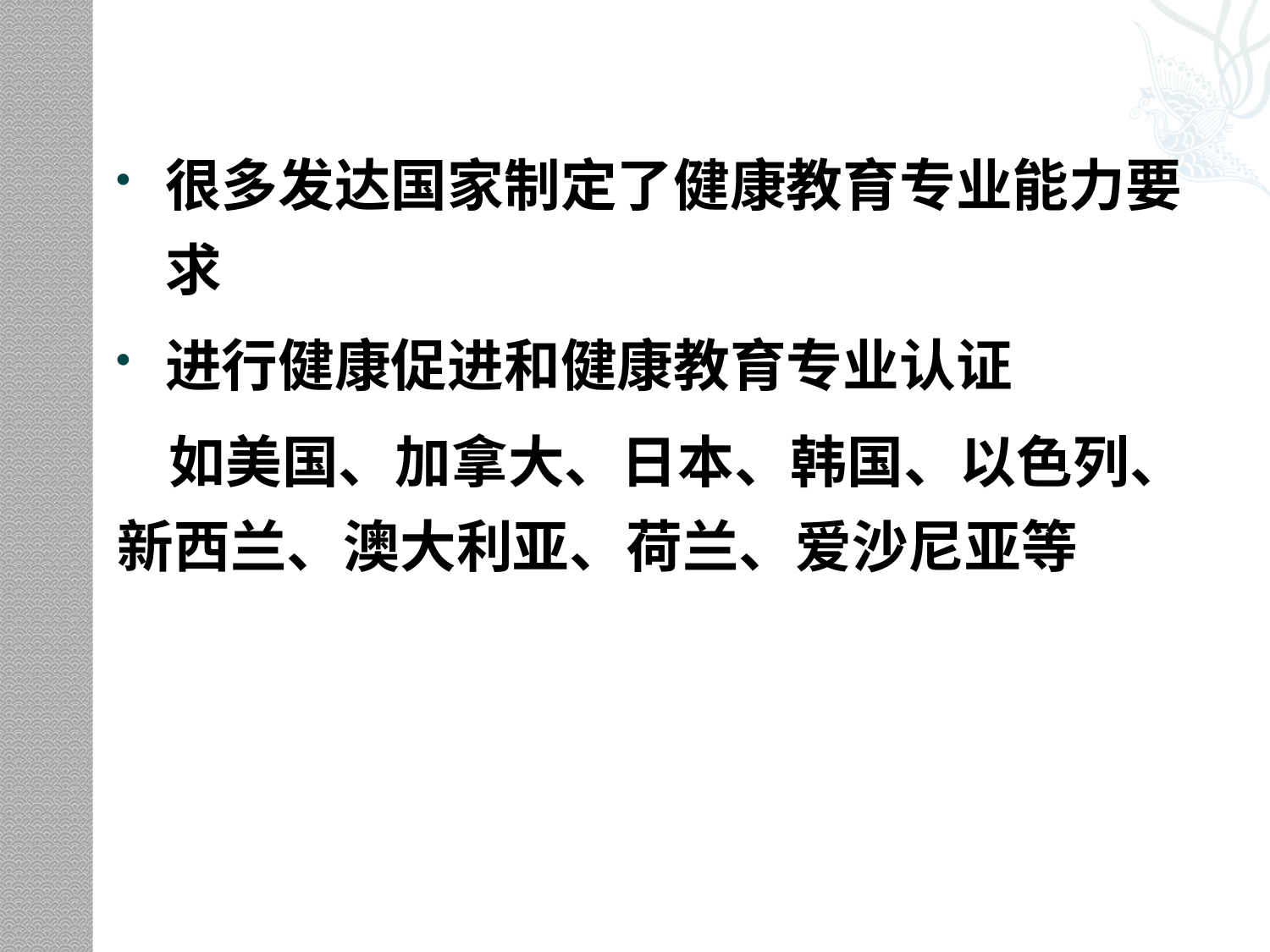

#
很多发达国家制定了健康教育专业能力要求
进行健康促进和健康教育专业认证
   如美国、加拿大、日本、韩国、以色列、新西兰、澳大利亚、荷兰、爱沙尼亚等